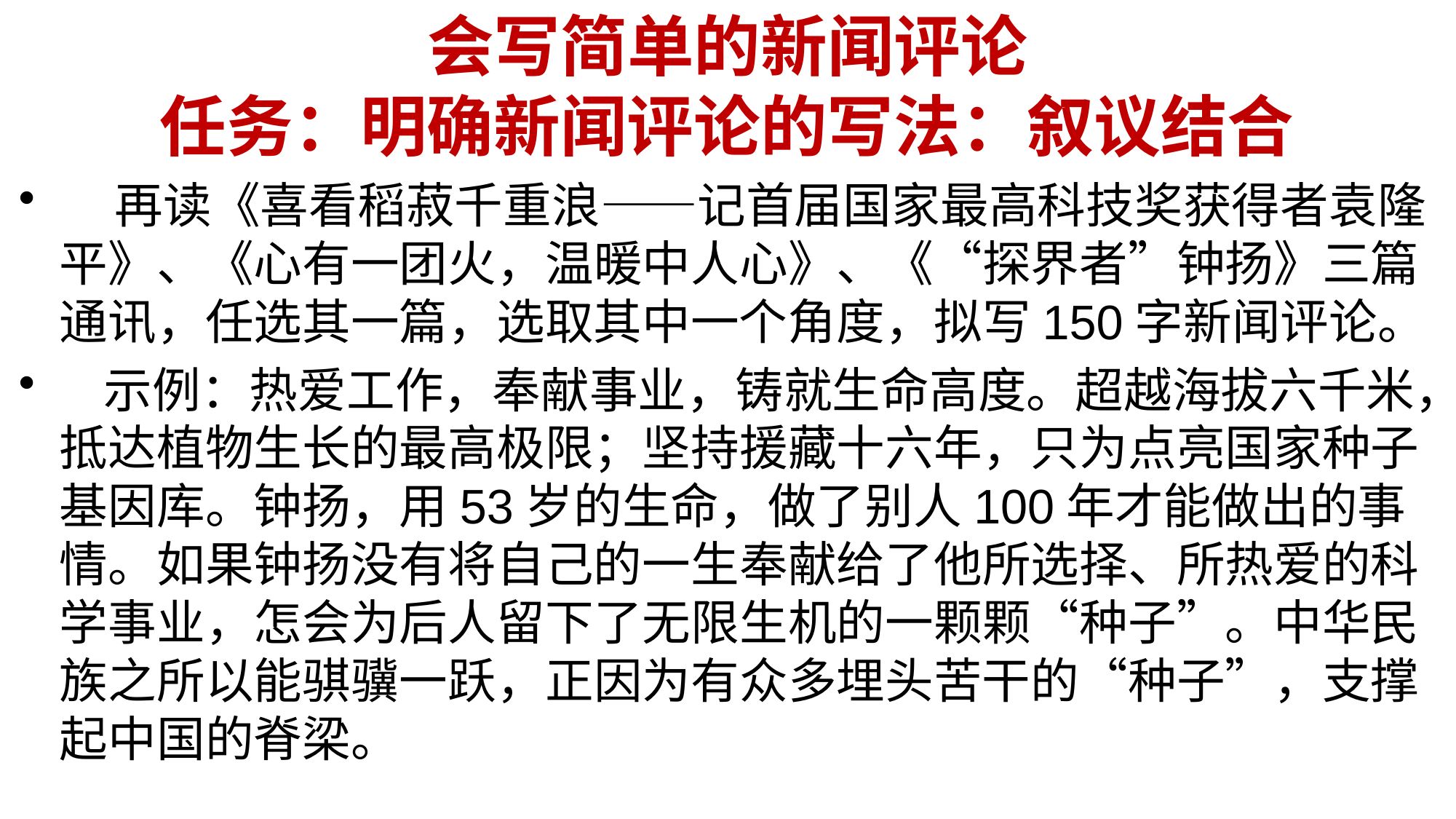

# 会写简单的新闻评论 任务：明确新闻评论的写法：叙议结合
    再读《喜看稻菽千重浪——记首届国家最高科技奖获得者袁隆平》、《心有一团火，温暖中人心》、《“探界者”钟扬》三篇通讯，任选其一篇，选取其中一个角度，拟写150字新闻评论。
   示例：热爱工作，奉献事业，铸就生命高度。超越海拔六千米，抵达植物生长的最高极限；坚持援藏十六年，只为点亮国家种子基因库。钟扬，用53岁的生命，做了别人100年才能做出的事情。如果钟扬没有将自己的一生奉献给了他所选择、所热爱的科学事业，怎会为后人留下了无限生机的一颗颗“种子”。中华民族之所以能骐骥一跃，正因为有众多埋头苦干的“种子”，支撑起中国的脊梁。